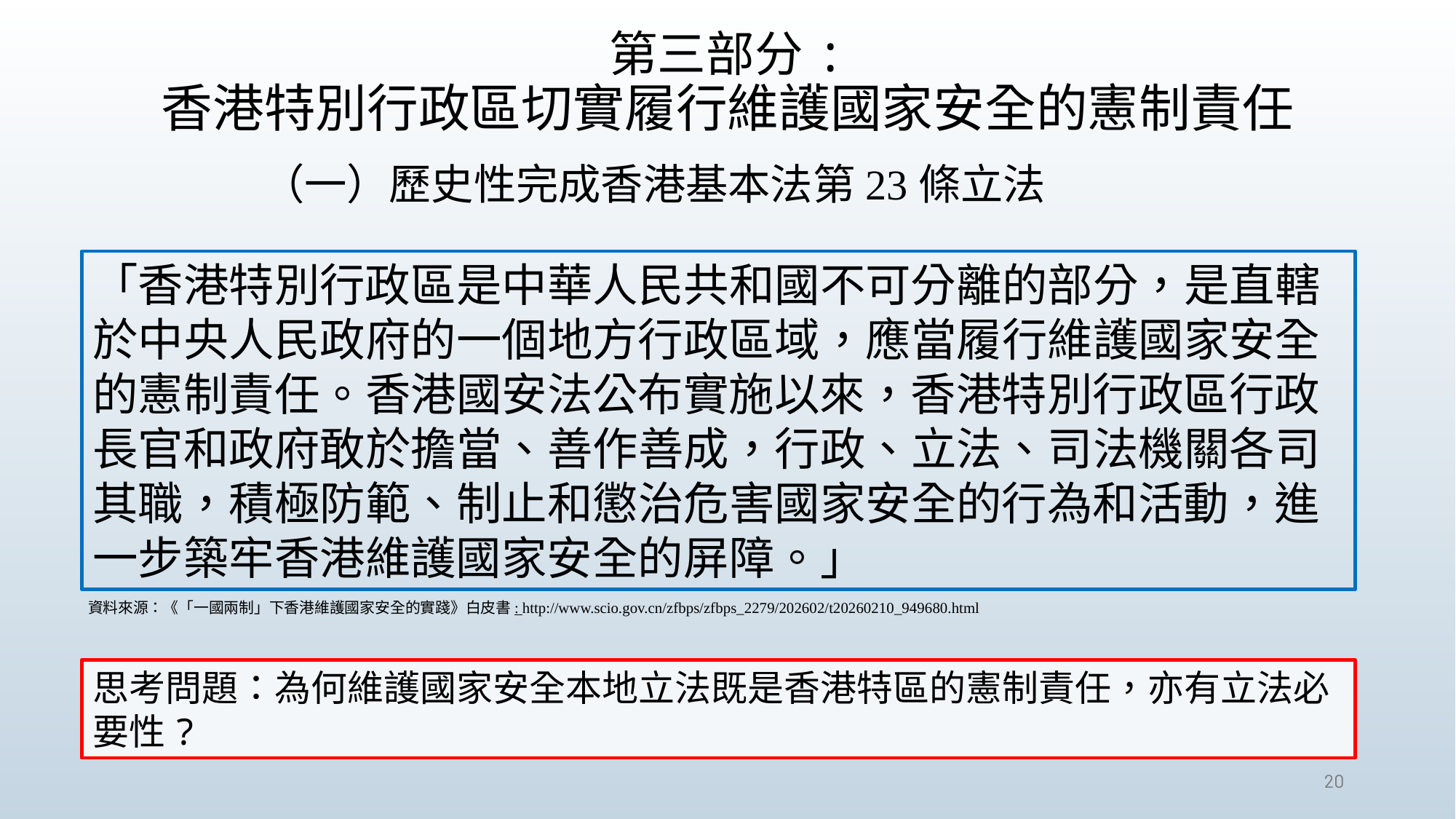

第三部分:
香港特別行政區切實履行維護國家安全的憲制責任
（一）歷史性完成香港基本法第23條立法
「香港特別行政區是中華人民共和國不可分離的部分，是直轄於中央人民政府的一個地方行政區域，應當履行維護國家安全的憲制責任。香港國安法公布實施以來，香港特別行政區行政長官和政府敢於擔當、善作善成，行政、立法、司法機關各司其職，積極防範、制止和懲治危害國家安全的行為和活動，進一步築牢香港維護國家安全的屏障。」
資料來源：《「一國兩制」下香港維護國家安全的實踐》白皮書: http://www.scio.gov.cn/zfbps/zfbps_2279/202602/t20260210_949680.html
思考問題：為何維護國家安全本地立法既是香港特區的憲制責任，亦有立法必要性?
20